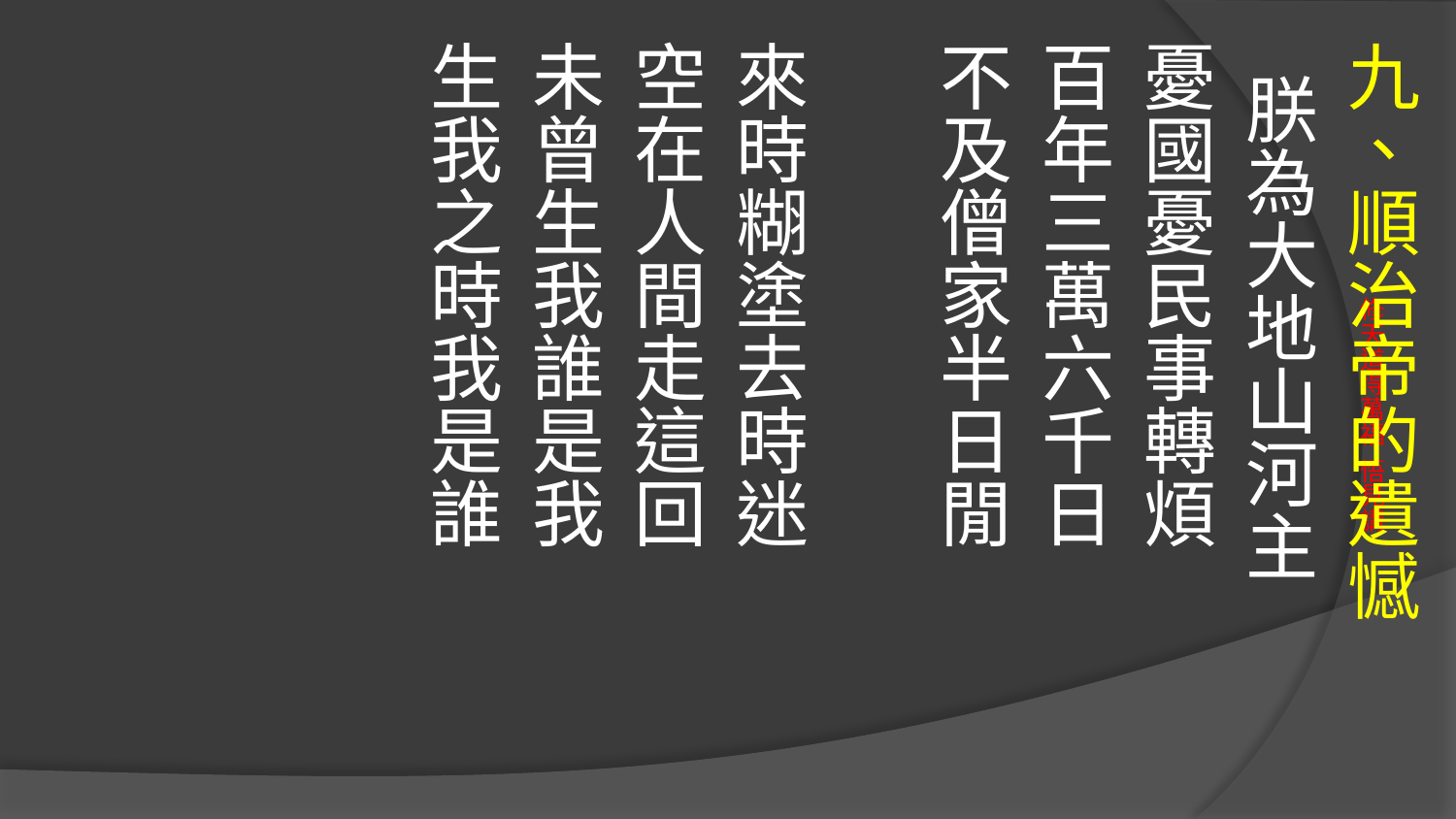

九、順治帝的遺憾
 朕為大地山河主
憂國憂民事轉煩
百年三萬六千日
不及僧家半日閒

來時糊塗去時迷
空在人間走這回
未曾生我誰是我
生我之時我是誰

# 修天道得萬福  悟見講